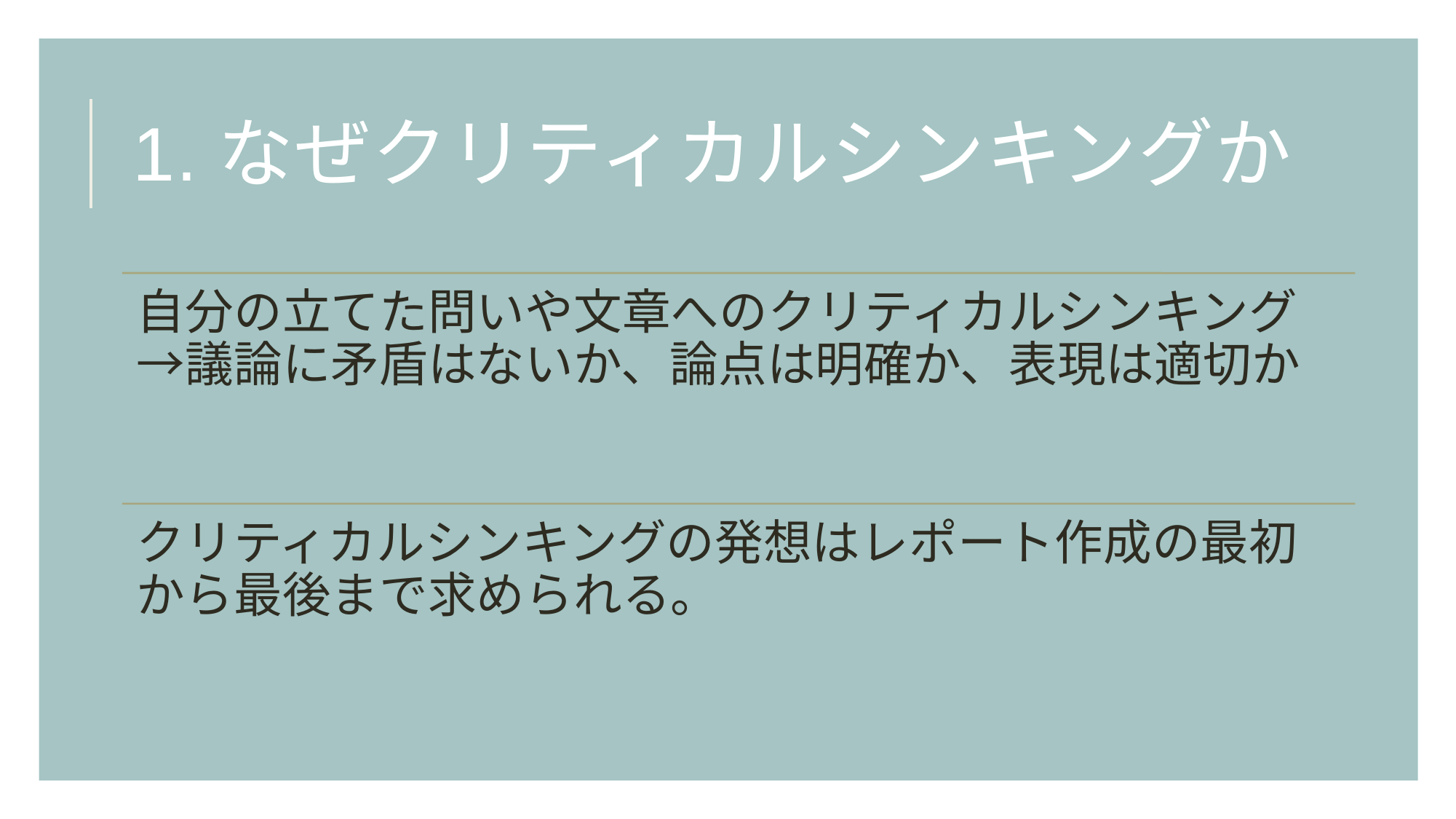

# 1.なぜクリティカルシンキングか
自分の立てた問いや文章へのクリティカルシンキング→議論に矛盾はないか、論点は明確か、表現は適切か
クリティカルシンキングの発想はレポート作成の最初から最後まで求められる。